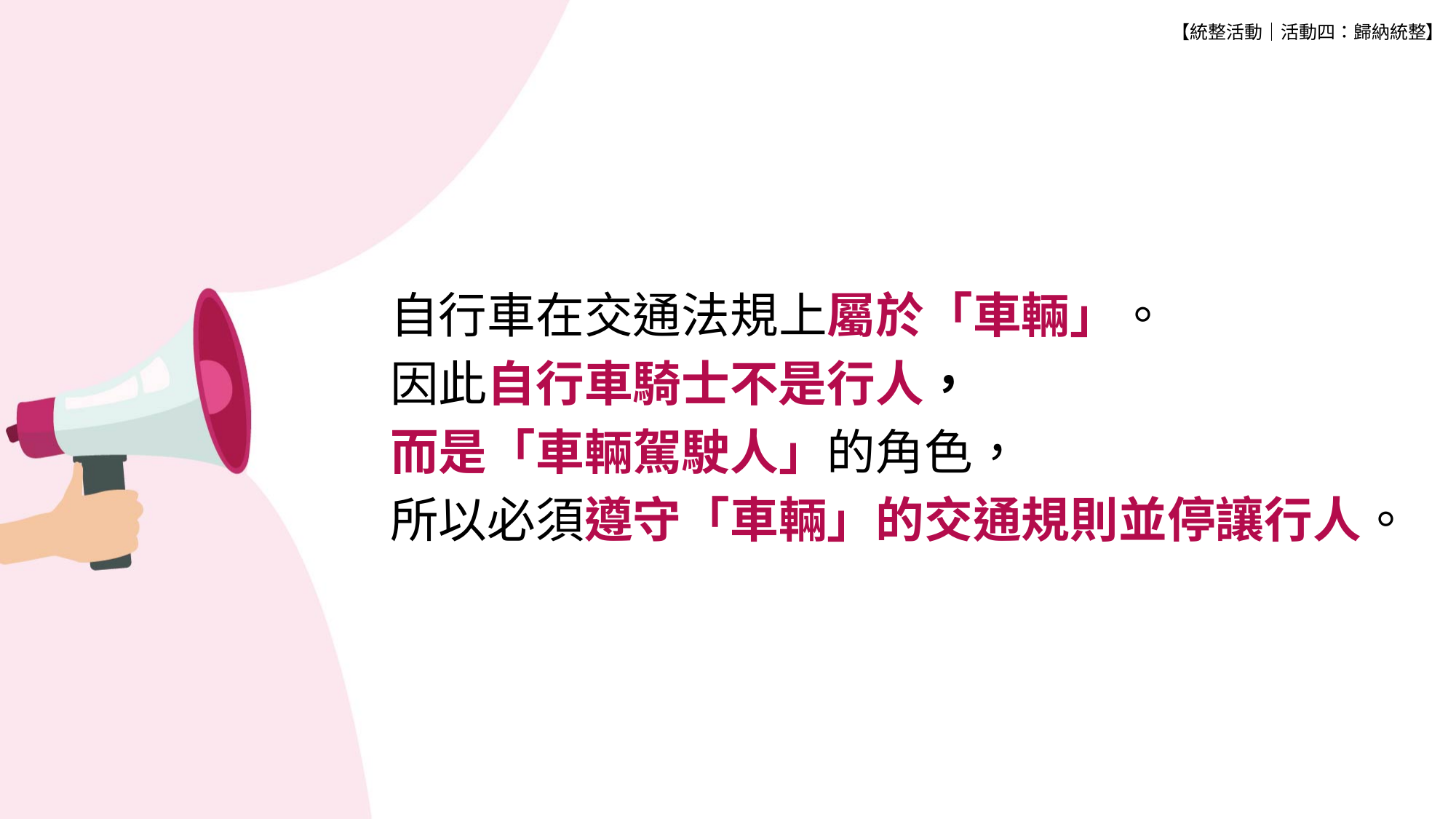

【統整活動│活動四：歸納統整】
自行車在交通法規上屬於「車輛」。
因此自行車騎士不是行人，
而是「車輛駕駛人」的角色，
所以必須遵守「車輛」的交通規則並停讓行人。